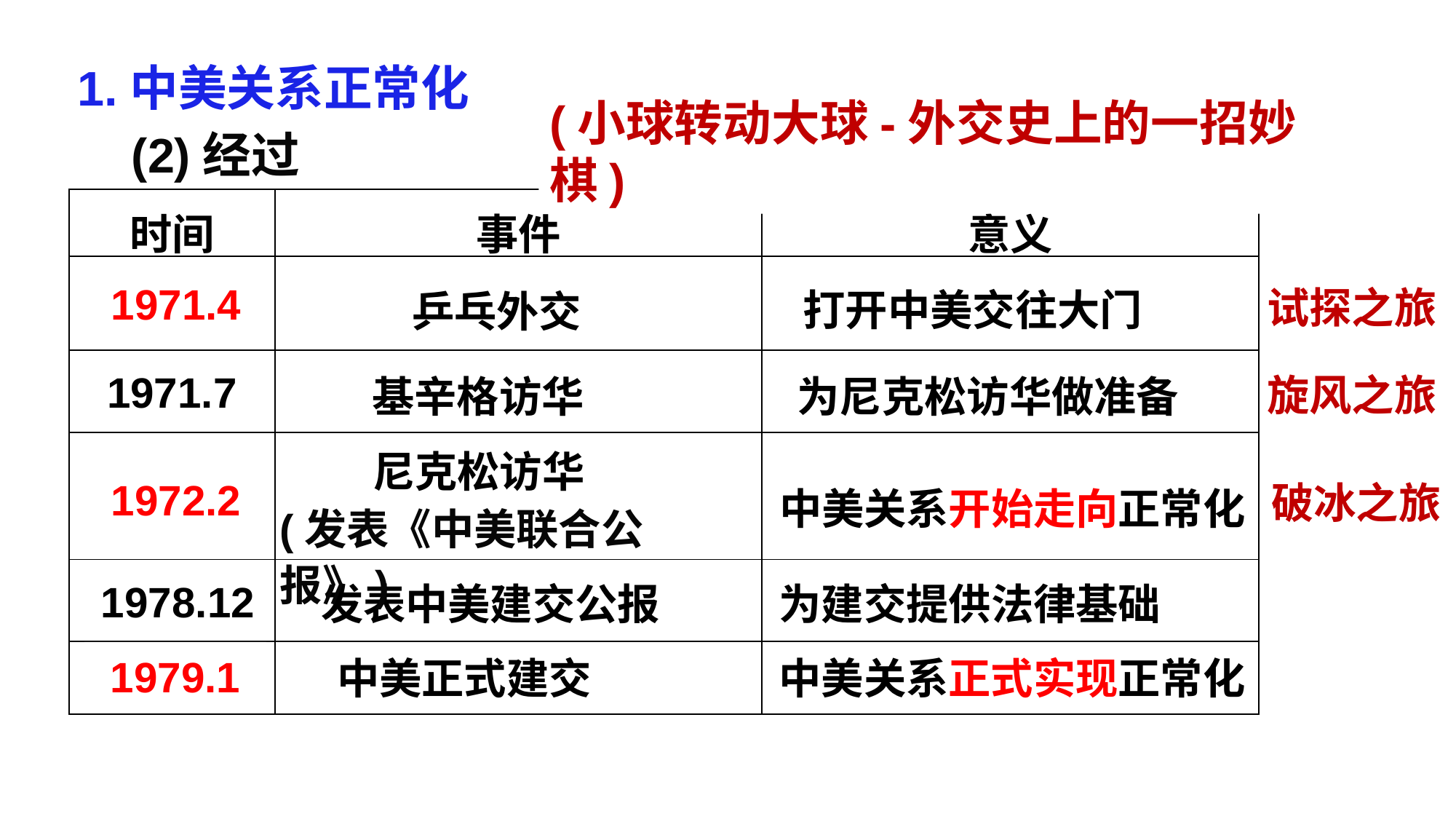

1.中美关系正常化
    (2)经过
(小球转动大球-外交史上的一招妙棋)
| 时间 | 事件 | 意义 |
| --- | --- | --- |
| 1971.4 |  |  |
| 1971.7 |  |  |
| 1972.2 |  |  |
| 1978.12 |  |  |
| 1979.1 |  |  |

1971.4
打开中美交往大门
试探之旅
乒乓外交
基辛格访华
为尼克松访华做准备
旋风之旅
尼克松访华
1972.2
中美关系开始走向正常化
破冰之旅
(发表《中美联合公报》)
发表中美建交公报
为建交提供法律基础
中美正式建交
中美关系正式实现正常化
1979.1